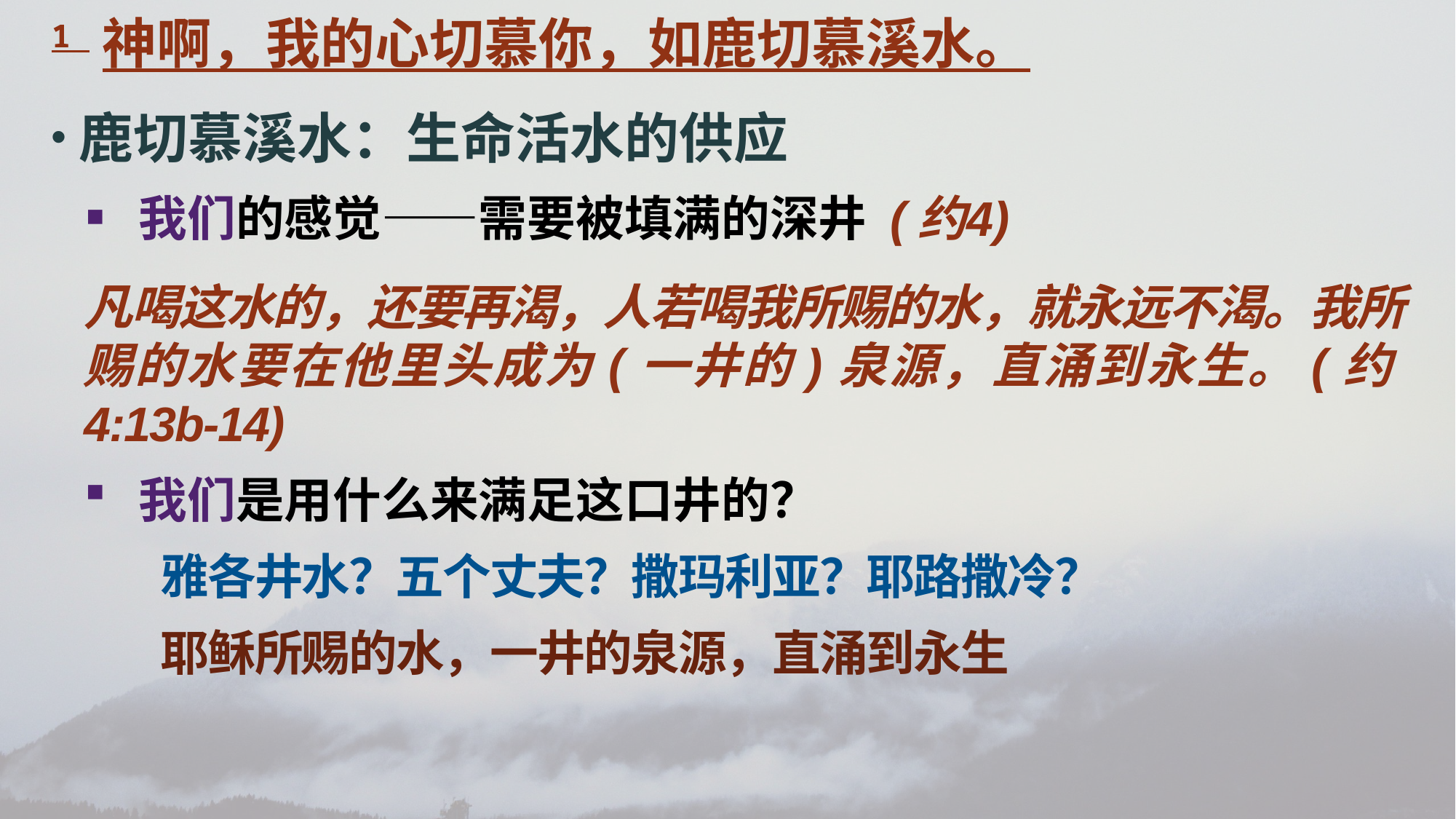

1 神啊，我的心切慕你，如鹿切慕溪水。
鹿切慕溪水：生命活水的供应
我们的感觉——需要被填满的深井 (约4)
凡喝这水的，还要再渴，人若喝我所赐的水，就永远不渴。我所赐的水要在他里头成为(一井的)泉源，直涌到永生。(约4:13b-14)
我们是用什么来满足这口井的？
雅各井水？五个丈夫？撒玛利亚？耶路撒冷？
耶稣所赐的水，一井的泉源，直涌到永生